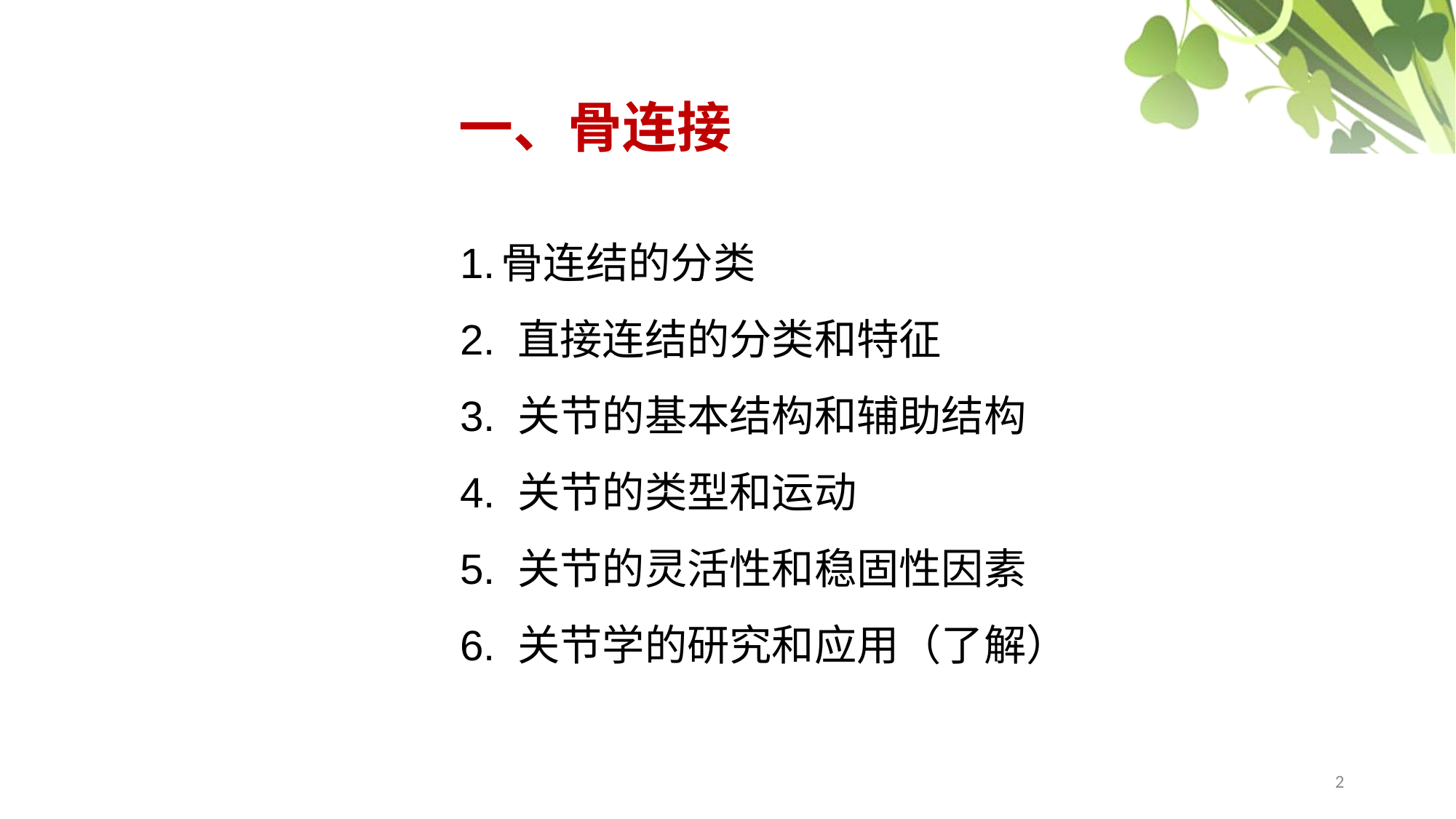

一、骨连接
骨连结的分类
2. 直接连结的分类和特征
3. 关节的基本结构和辅助结构
4. 关节的类型和运动
5. 关节的灵活性和稳固性因素
6. 关节学的研究和应用（了解）

2